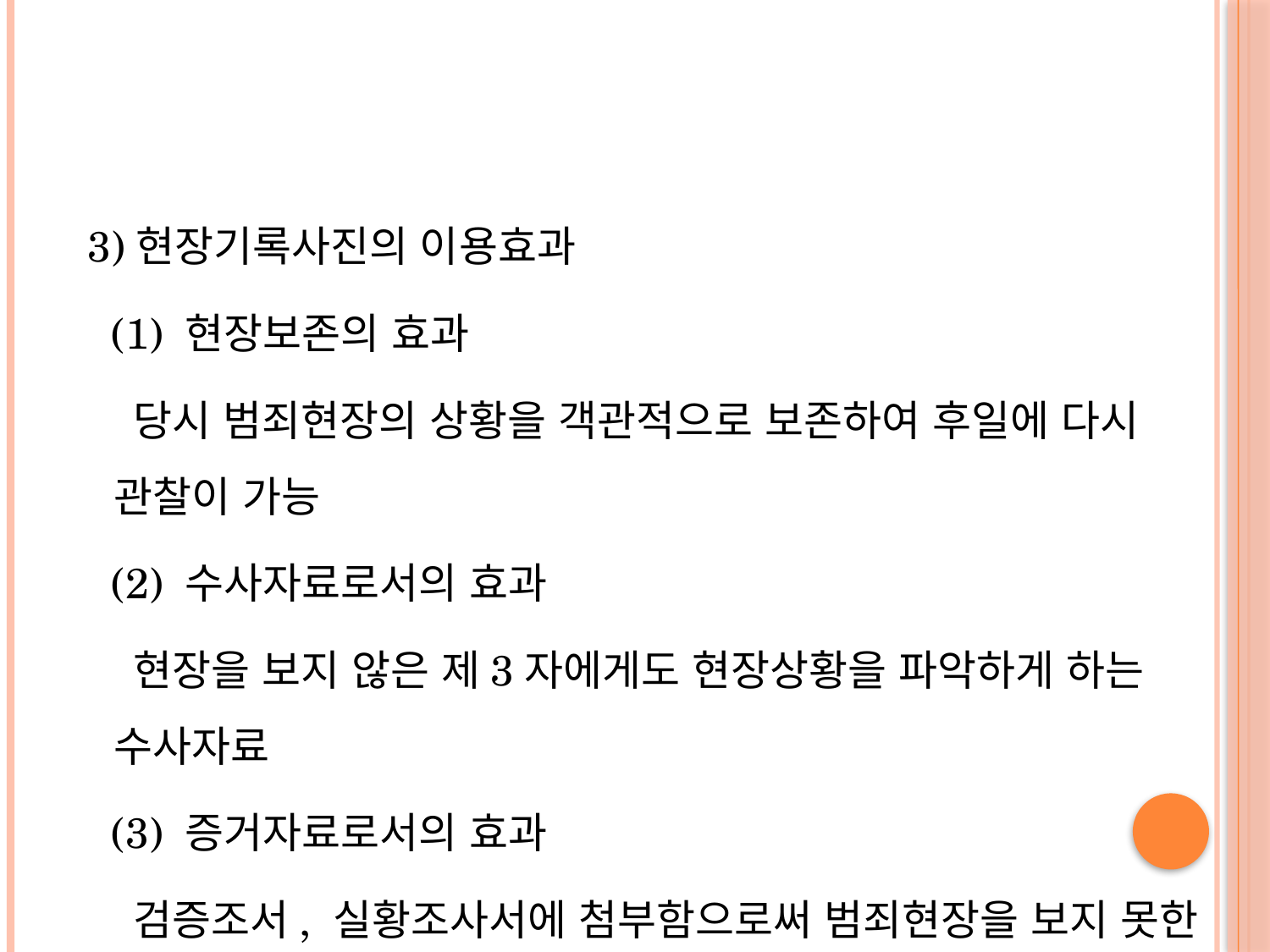

#
 3)현장기록사진의 이용효과
   (1) 현장보존의 효과
    당시 범죄현장의 상황을 객관적으로 보존하여 후일에 다시 관찰이 가능
   (2) 수사자료로서의 효과
    현장을 보지 않은 제3자에게도 현장상황을 파악하게 하는 수사자료
   (3) 증거자료로서의 효과
    검증조서, 실황조사서에 첨부함으로써 범죄현장을 보지 못한 법관에게도 범죄사실에 관한 심증을 명확하게 형성시켜 준다